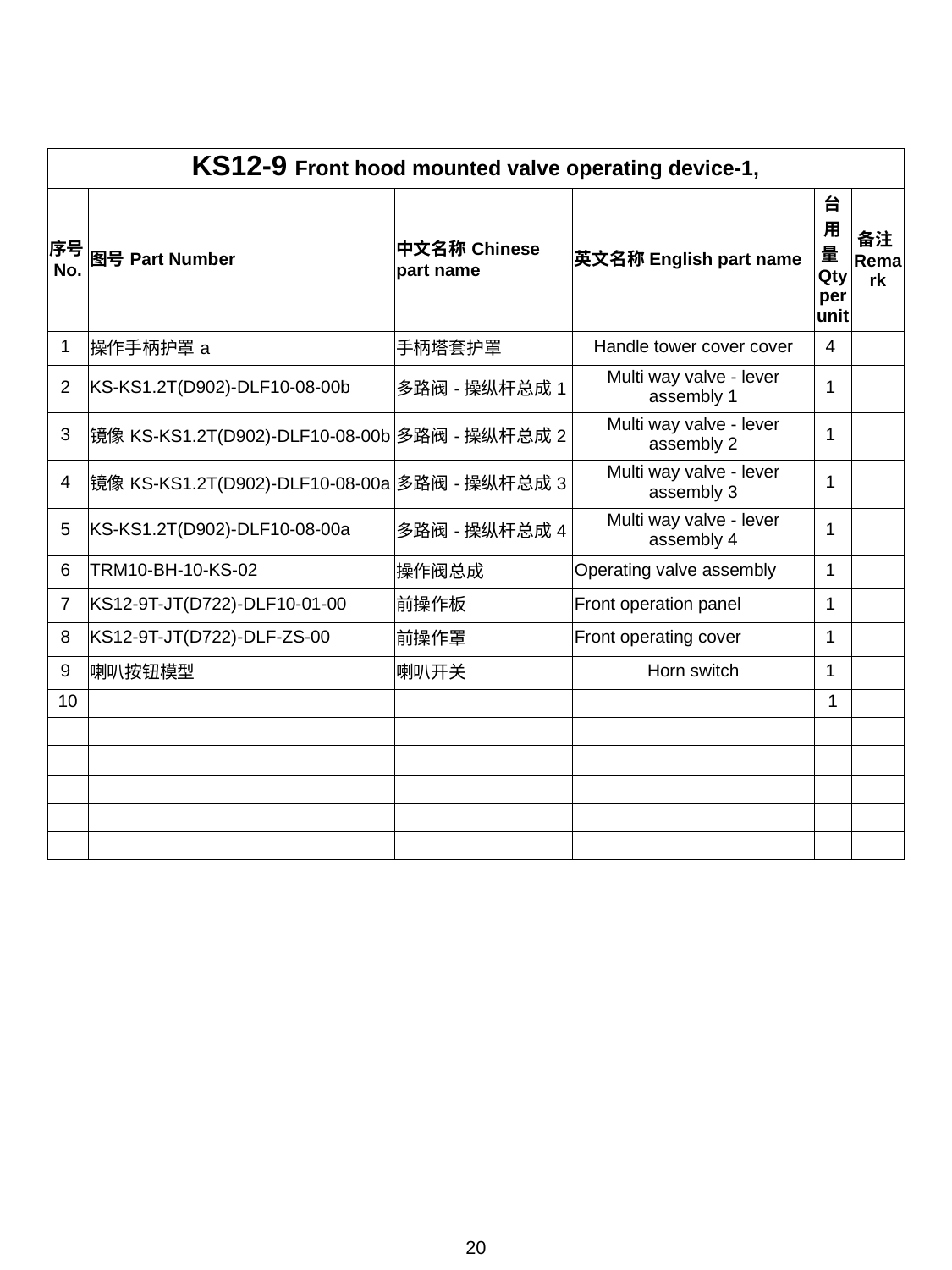

| KS12-9 Front hood mounted valve operating device-1, |  |  |  |  |  |
| --- | --- | --- | --- | --- | --- |
| 序号No. | 图号Part Number | 中文名称Chinese part name | 英文名称English part name | 台用量Qty per unit | 备注Remark |
| 1 | 操作手柄护罩a | 手柄塔套护罩 | Handle tower cover cover | 4 |  |
| 2 | KS-KS1.2T(D902)-DLF10-08-00b | 多路阀-操纵杆总成1 | Multi way valve - lever assembly 1 | 1 |  |
| 3 | 镜像KS-KS1.2T(D902)-DLF10-08-00b | 多路阀-操纵杆总成2 | Multi way valve - lever assembly 2 | 1 |  |
| 4 | 镜像KS-KS1.2T(D902)-DLF10-08-00a | 多路阀-操纵杆总成3 | Multi way valve - lever assembly 3 | 1 |  |
| 5 | KS-KS1.2T(D902)-DLF10-08-00a | 多路阀-操纵杆总成4 | Multi way valve - lever assembly 4 | 1 |  |
| 6 | TRM10-BH-10-KS-02 | 操作阀总成 | Operating valve assembly | 1 |  |
| 7 | KS12-9T-JT(D722)-DLF10-01-00 | 前操作板 | Front operation panel | 1 |  |
| 8 | KS12-9T-JT(D722)-DLF-ZS-00 | 前操作罩 | Front operating cover | 1 |  |
| 9 | 喇叭按钮模型 | 喇叭开关 | Horn switch | 1 |  |
| 10 |  |  |  | 1 |  |
|  |  |  |  |  |  |
|  |  |  |  |  |  |
|  |  |  |  |  |  |
|  |  |  |  |  |  |
|  |  |  |  |  |  |
20